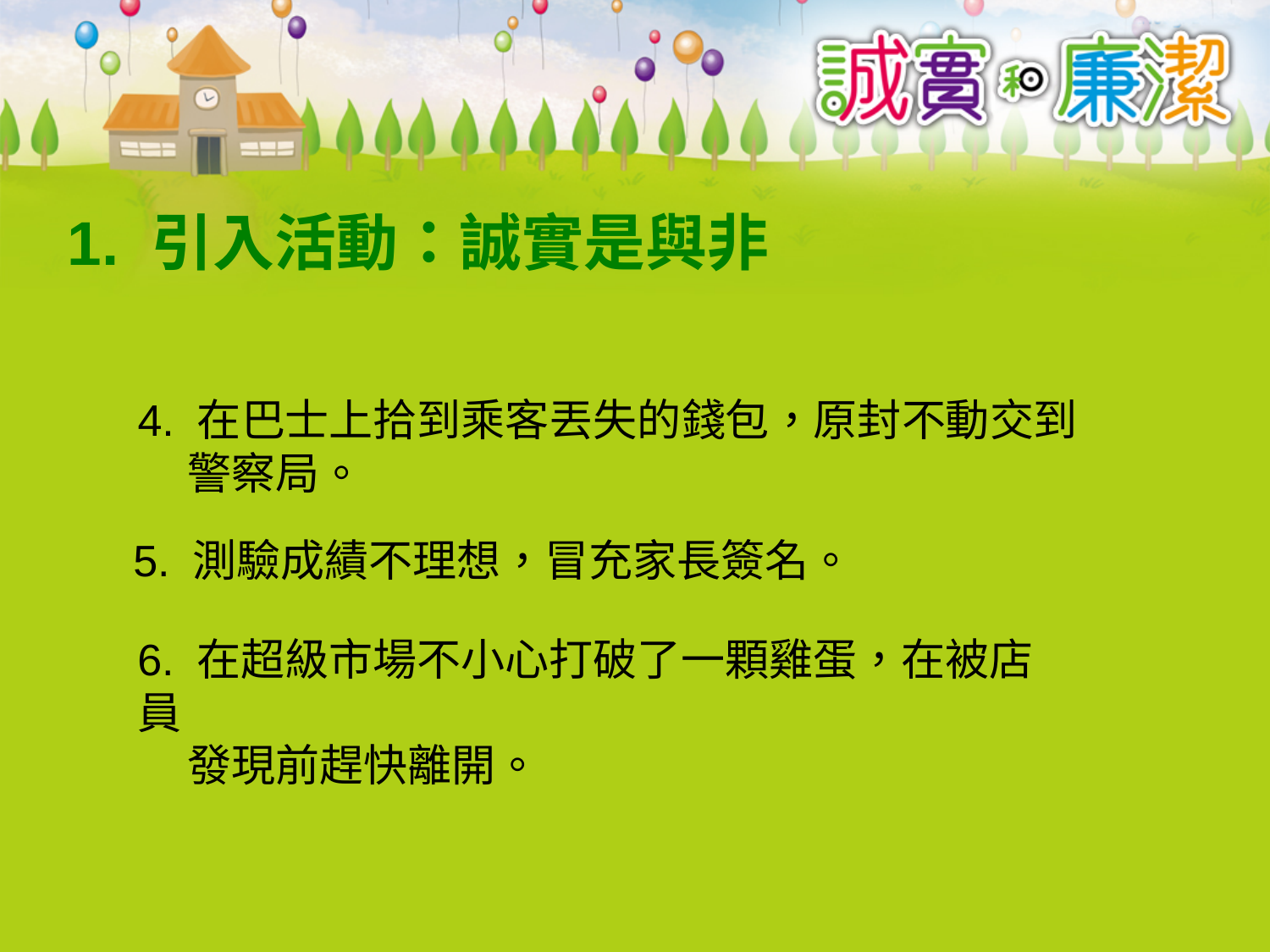

# 1. 引入活動：誠實是與非
4. 在巴士上拾到乘客丟失的錢包，原封不動交到
    警察局。
5. 測驗成績不理想，冒充家長簽名。
6. 在超級市場不小心打破了一顆雞蛋，在被店員
    發現前趕快離開。